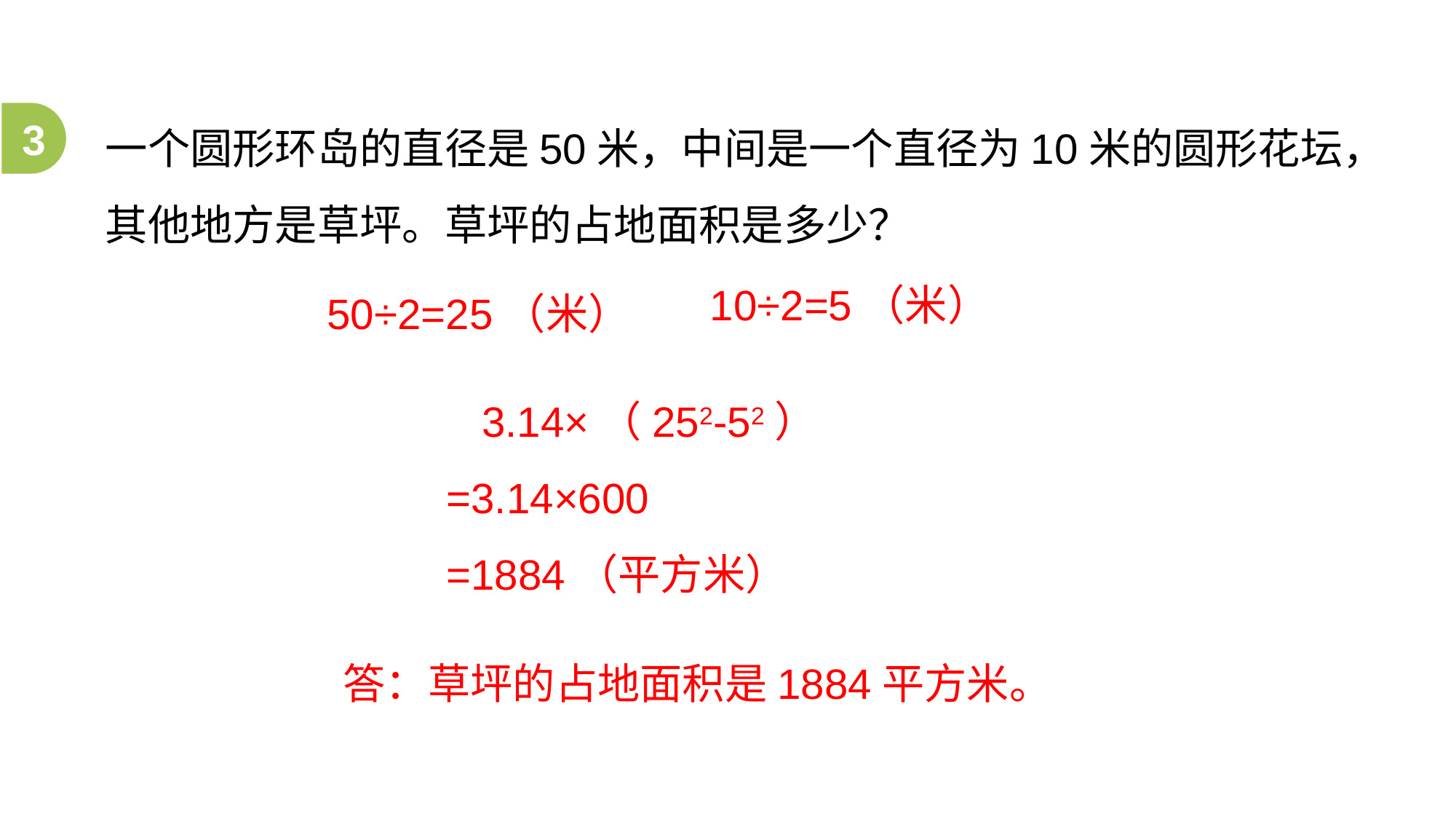

一个圆形环岛的直径是50米，中间是一个直径为10米的圆形花坛，其他地方是草坪。草坪的占地面积是多少？
3
50÷2=25（米）
10÷2=5（米）
   3.14×（252-52）
=3.14×600
=1884（平方米）
答：草坪的占地面积是1884平方米。